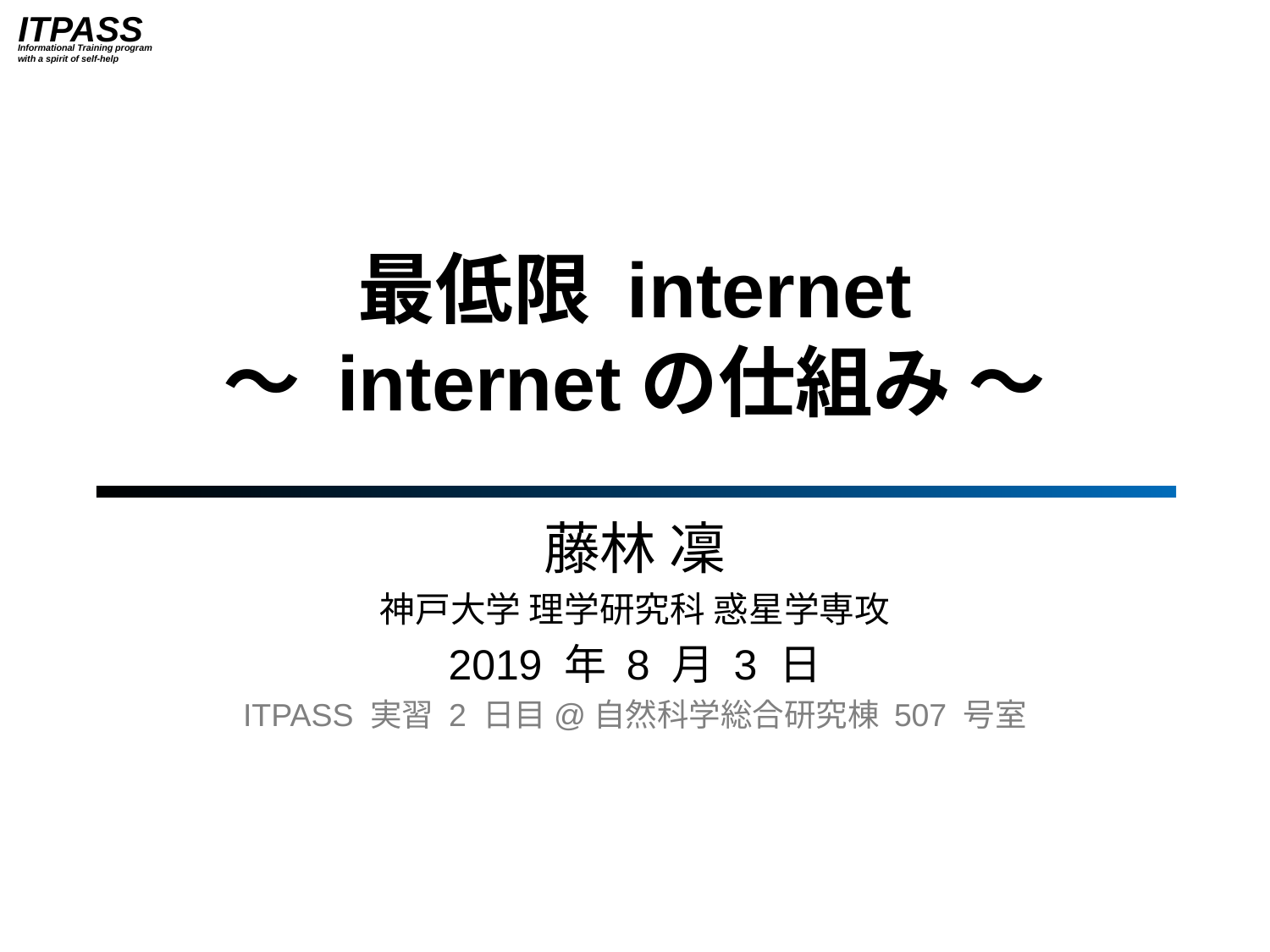

# 最低限 internet 〜 internetの仕組み 〜
藤林 凜
神戸大学 理学研究科 惑星学専攻
2019 年 8 月 3 日
ITPASS 実習 2 日目@自然科学総合研究棟 507 号室